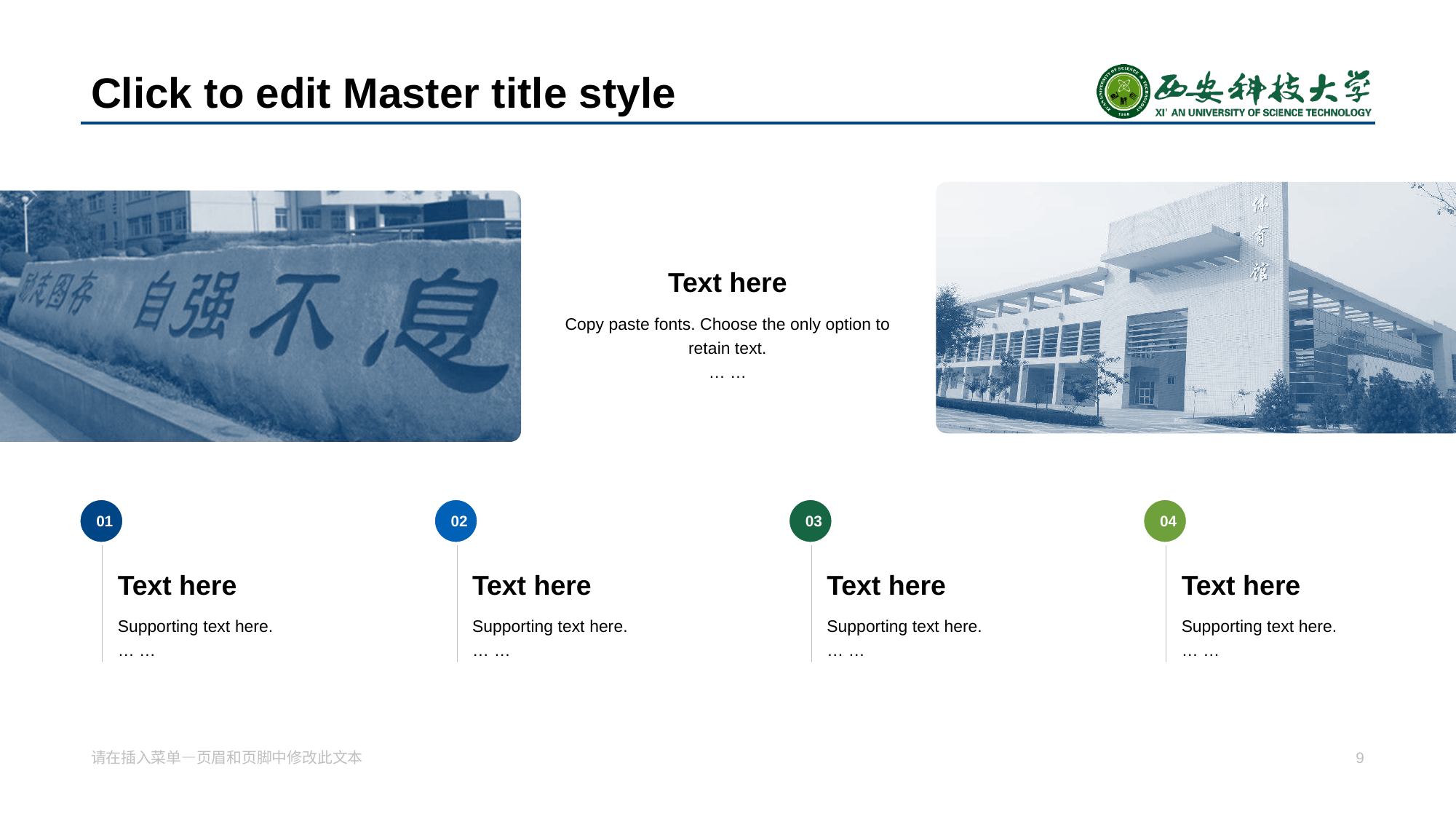

# Click to edit Master title style

Text here
Copy paste fonts. Choose the only option to retain text.
… …
01
02
03
04
Text here
Text here
Text here
Text here
Supporting text here.
… …
Supporting text here.
… …
Supporting text here.
… …
Supporting text here.
… …
请在插入菜单—页眉和页脚中修改此文本
9